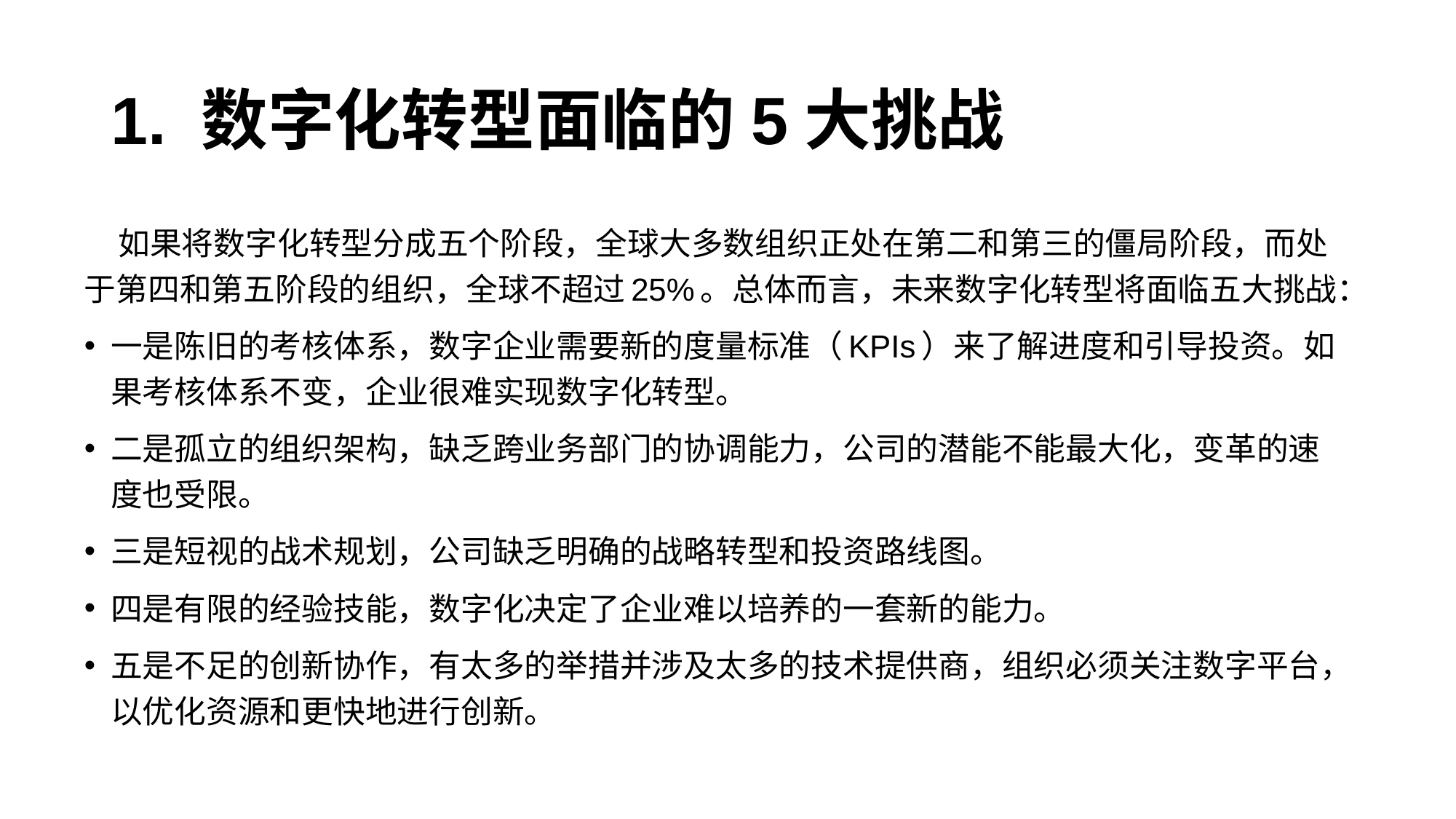

# 1. 数字化转型面临的5大挑战
    如果将数字化转型分成五个阶段，全球大多数组织正处在第二和第三的僵局阶段，而处于第四和第五阶段的组织，全球不超过25%。总体而言，未来数字化转型将面临五大挑战：
一是陈旧的考核体系，数字企业需要新的度量标准（KPIs）来了解进度和引导投资。如果考核体系不变，企业很难实现数字化转型。
二是孤立的组织架构，缺乏跨业务部门的协调能力，公司的潜能不能最大化，变革的速度也受限。
三是短视的战术规划，公司缺乏明确的战略转型和投资路线图。
四是有限的经验技能，数字化决定了企业难以培养的一套新的能力。
五是不足的创新协作，有太多的举措并涉及太多的技术提供商，组织必须关注数字平台，以优化资源和更快地进行创新。